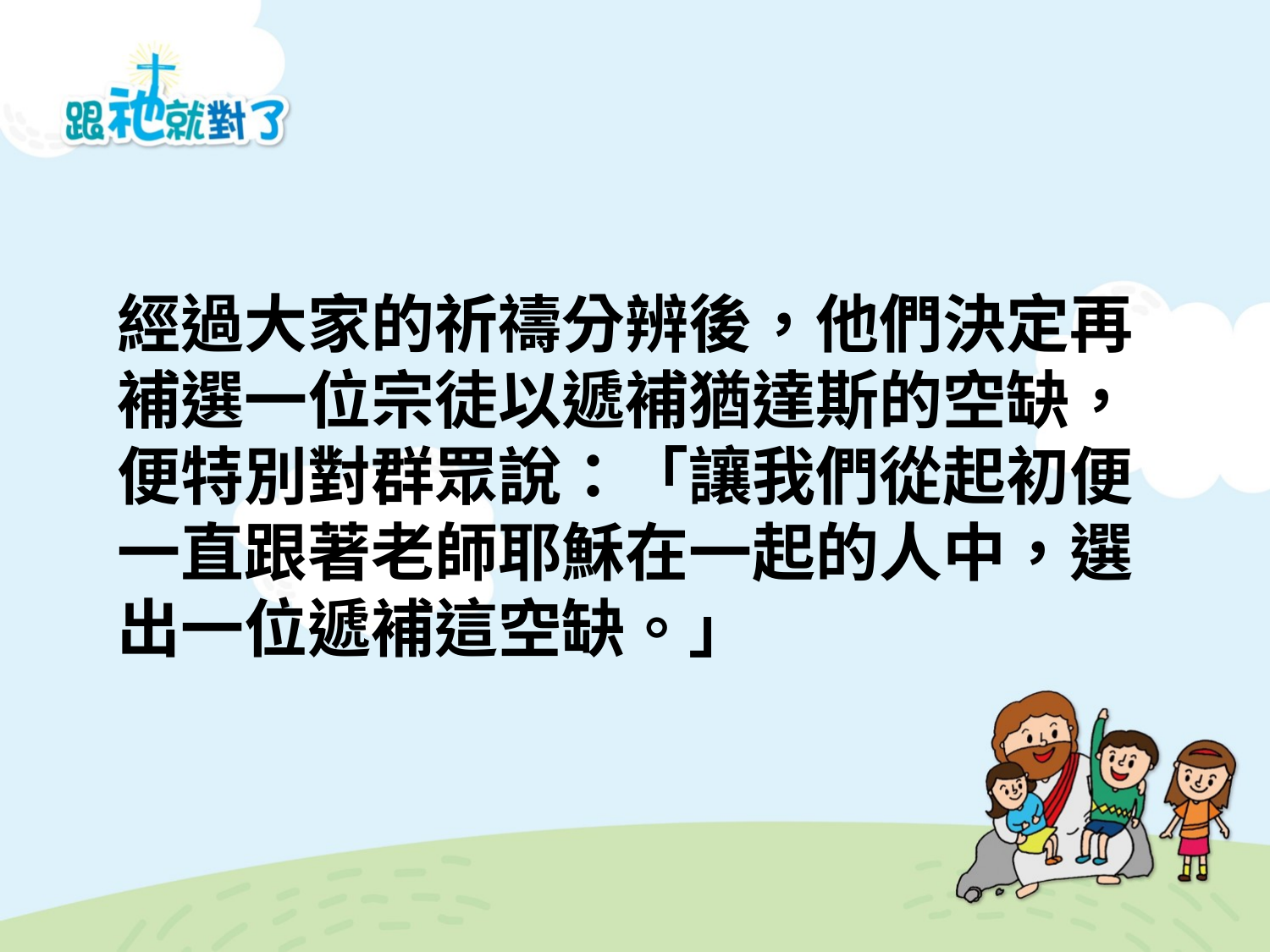

經過大家的祈禱分辨後，他們決定再補選一位宗徒以遞補猶達斯的空缺，便特別對群眾說：「讓我們從起初便一直跟著老師耶穌在一起的人中，選出一位遞補這空缺。」